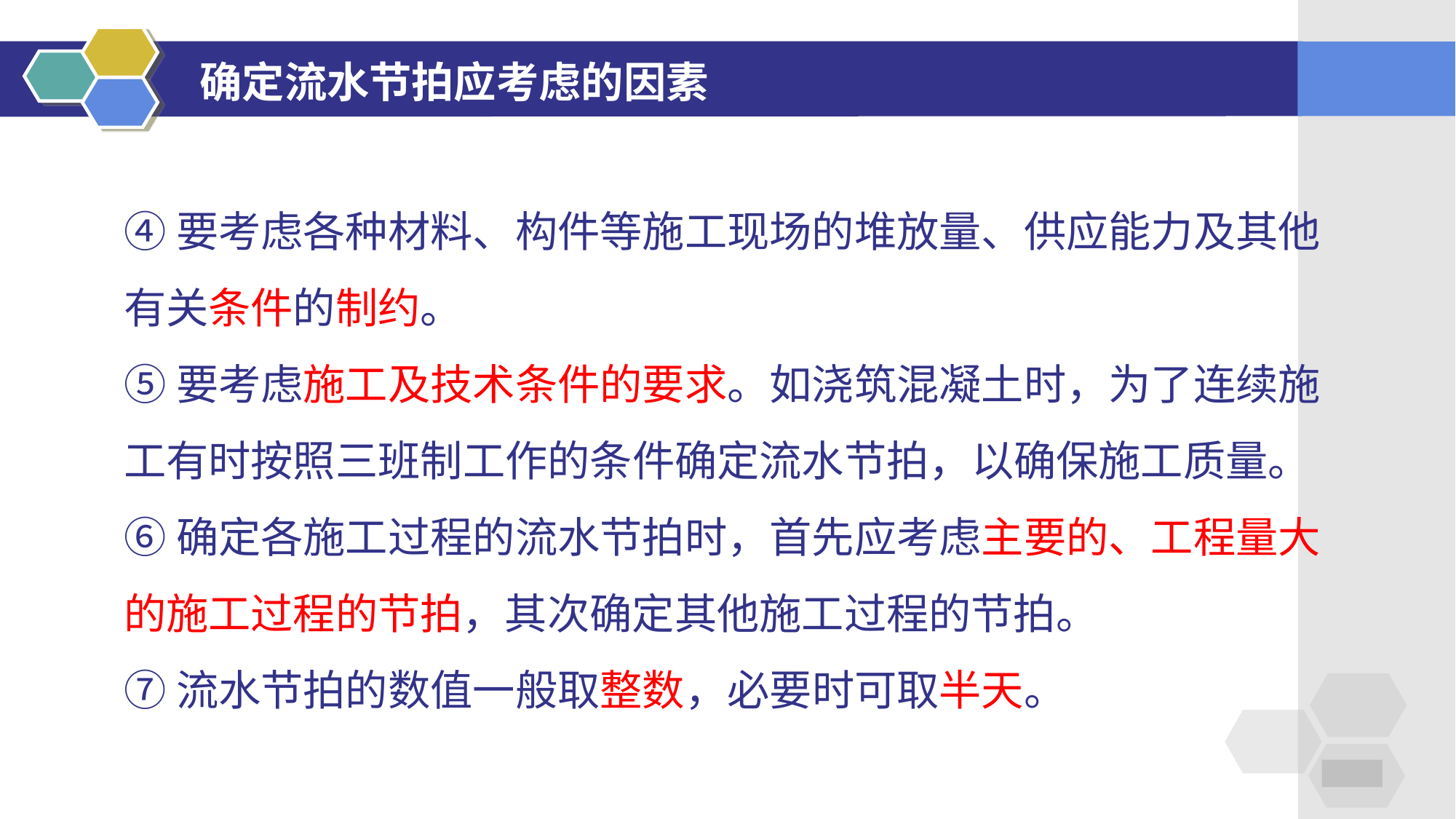

确定流水节拍应考虑的因素
④要考虑各种材料、构件等施工现场的堆放量、供应能力及其他有关条件的制约。
⑤要考虑施工及技术条件的要求。如浇筑混凝土时，为了连续施工有时按照三班制工作的条件确定流水节拍，以确保施工质量。
⑥确定各施工过程的流水节拍时，首先应考虑主要的、工程量大的施工过程的节拍，其次确定其他施工过程的节拍。
⑦流水节拍的数值一般取整数，必要时可取半天。
7